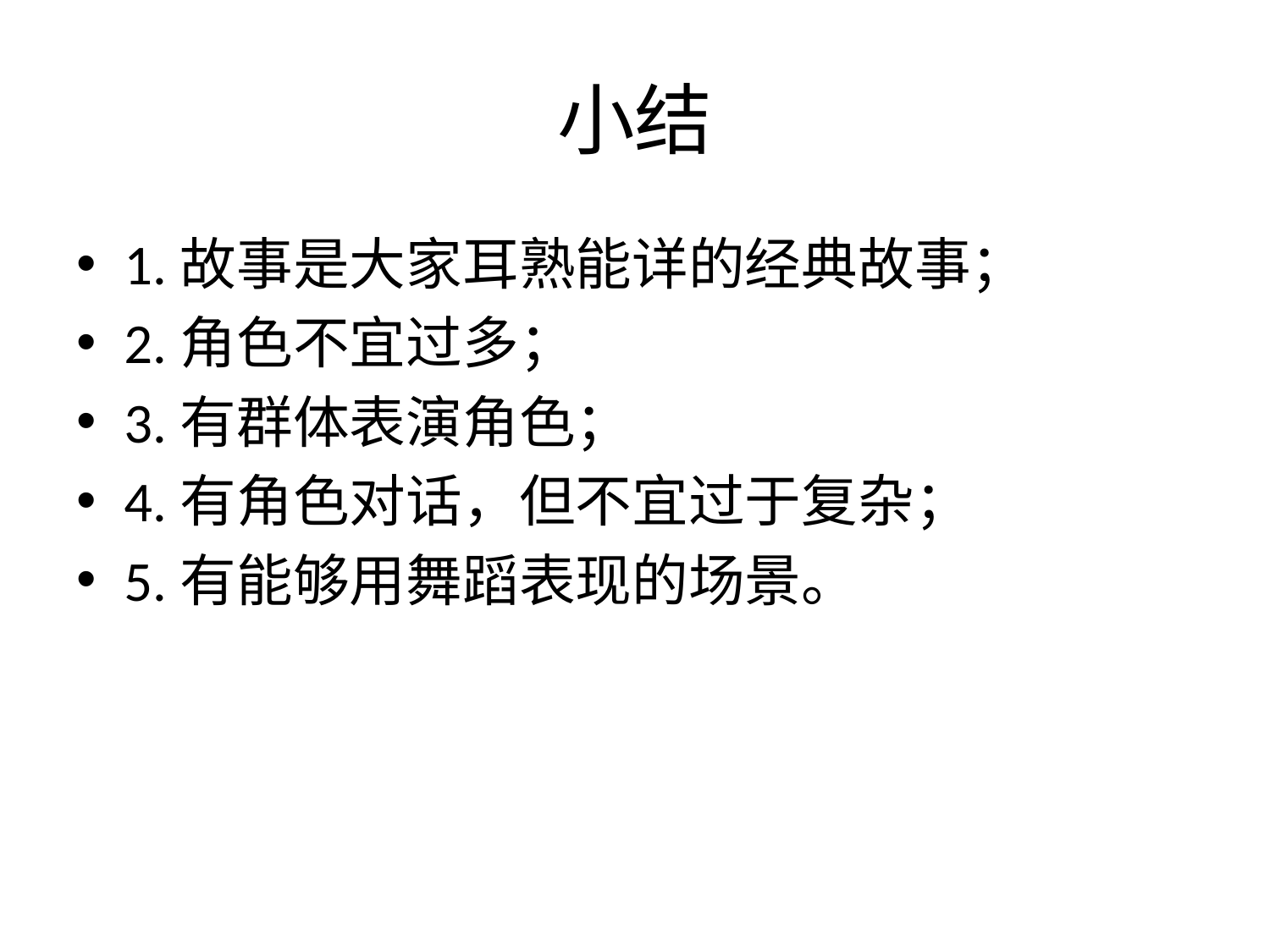

# 小结
1.故事是大家耳熟能详的经典故事；
2.角色不宜过多；
3.有群体表演角色；
4.有角色对话，但不宜过于复杂；
5.有能够用舞蹈表现的场景。